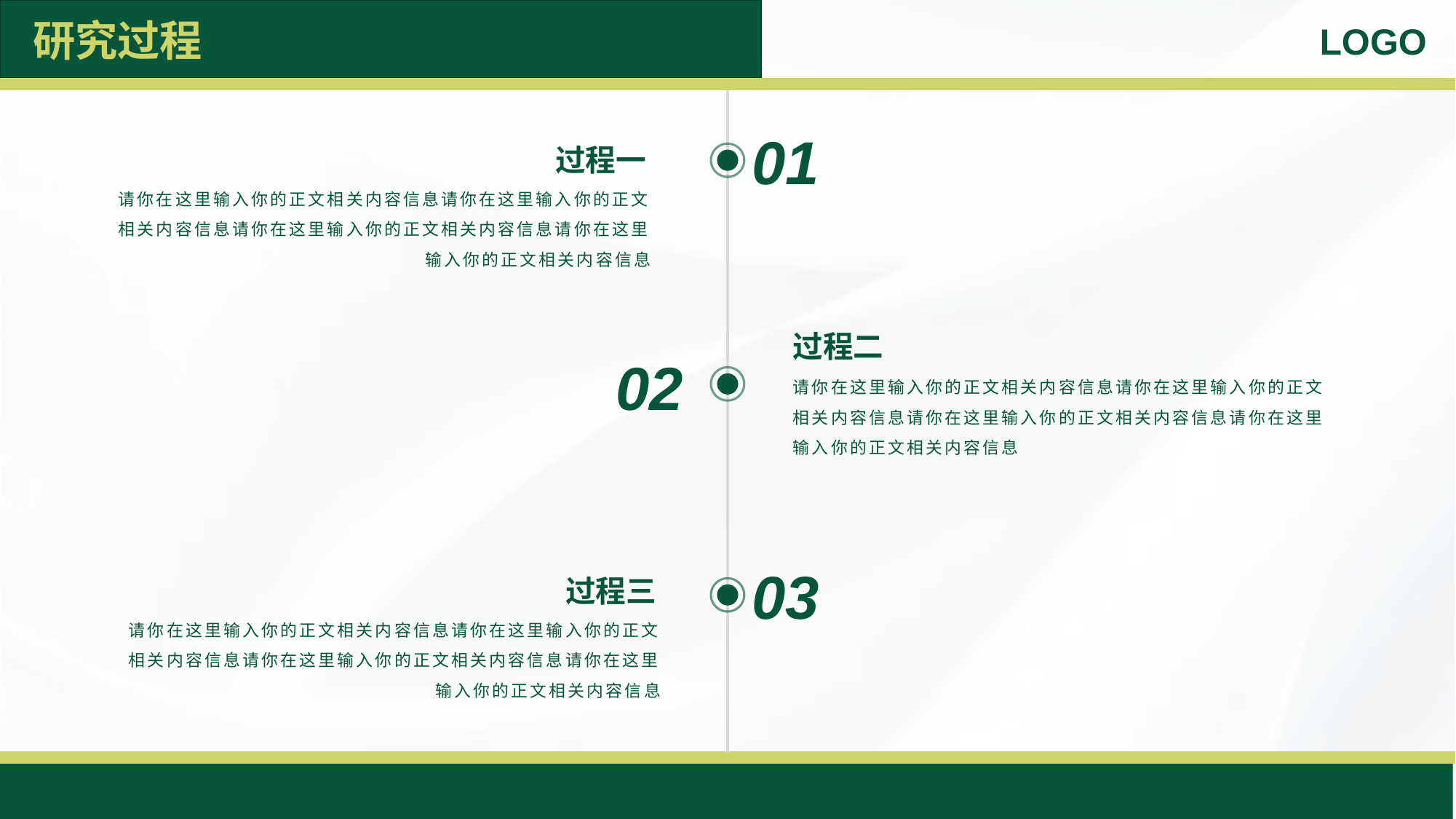

研究过程
01
过程一

请你在这里输入你的正文相关内容信息请你在这里输入你的正文相关内容信息请你在这里输入你的正文相关内容信息请你在这里输入你的正文相关内容信息
过程二
02
请你在这里输入你的正文相关内容信息请你在这里输入你的正文相关内容信息请你在这里输入你的正文相关内容信息请你在这里输入你的正文相关内容信息

03
过程三

请你在这里输入你的正文相关内容信息请你在这里输入你的正文相关内容信息请你在这里输入你的正文相关内容信息请你在这里输入你的正文相关内容信息